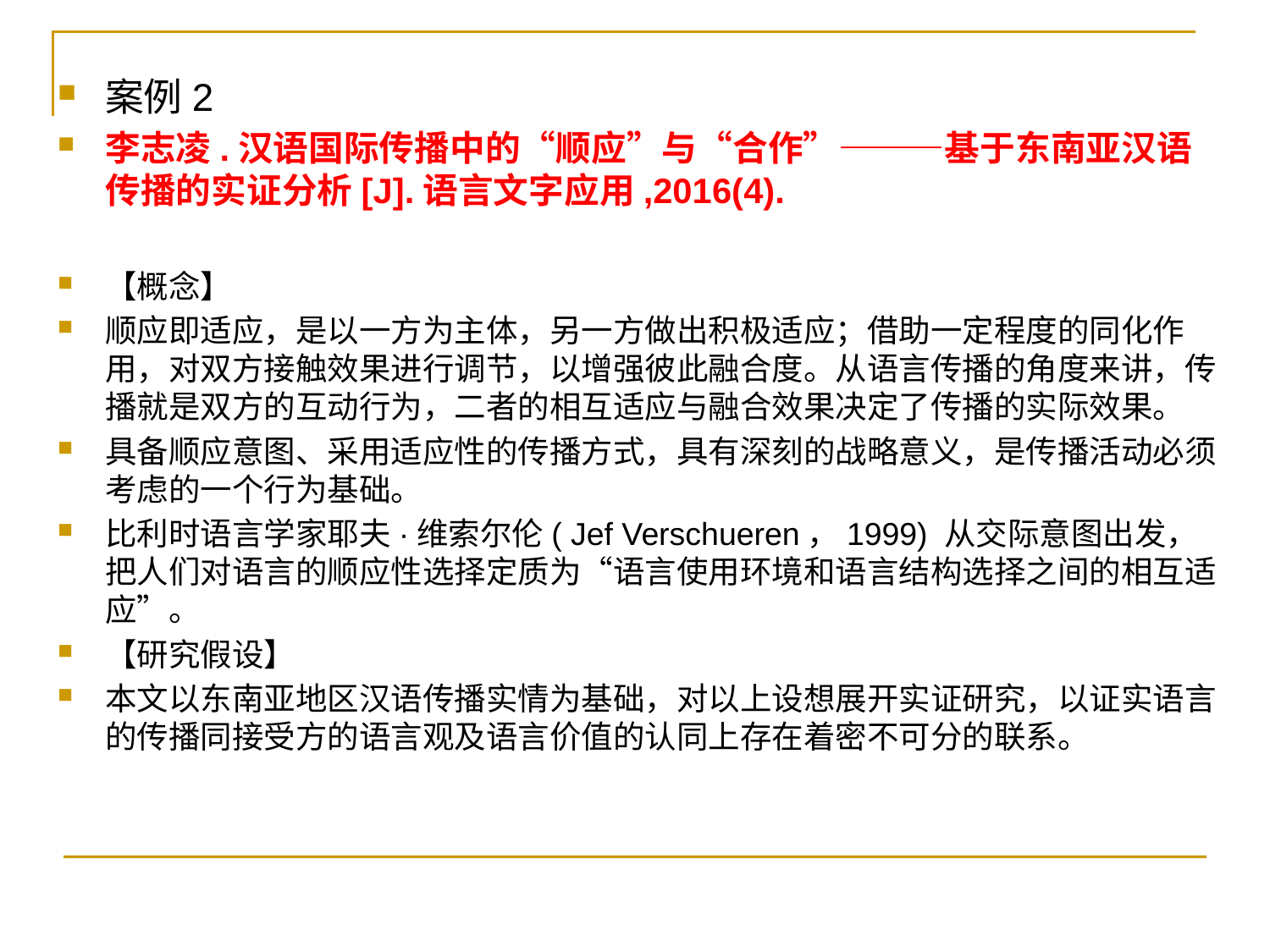

案例2
李志凌.汉语国际传播中的“顺应”与“合作”———基于东南亚汉语传播的实证分析[J].语言文字应用,2016(4).

【概念】
顺应即适应，是以一方为主体，另一方做出积极适应；借助一定程度的同化作用，对双方接触效果进行调节，以增强彼此融合度。从语言传播的角度来讲，传播就是双方的互动行为，二者的相互适应与融合效果决定了传播的实际效果。
具备顺应意图、采用适应性的传播方式，具有深刻的战略意义，是传播活动必须考虑的一个行为基础。
比利时语言学家耶夫·维索尔伦( Jef Verschueren，1999) 从交际意图出发，把人们对语言的顺应性选择定质为“语言使用环境和语言结构选择之间的相互适应”。
【研究假设】
本文以东南亚地区汉语传播实情为基础，对以上设想展开实证研究，以证实语言的传播同接受方的语言观及语言价值的认同上存在着密不可分的联系。